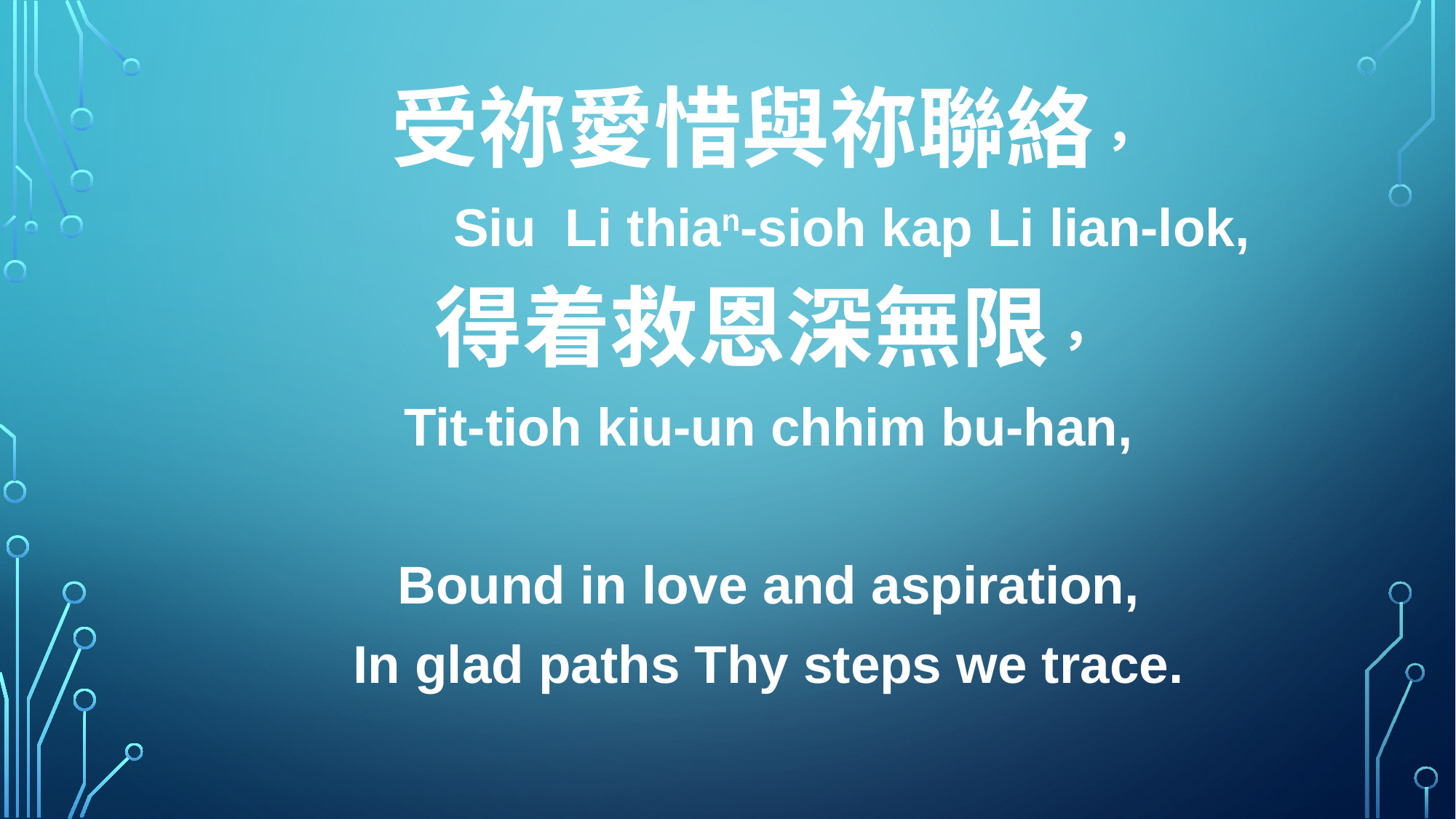

受祢愛惜與祢聯絡，
                Siu  Li thian-sioh kap Li lian-lok,
得着救恩深無限，
Tit-tioh kiu-un chhim bu-han,

Bound in love and aspiration,
In glad paths Thy steps we trace.